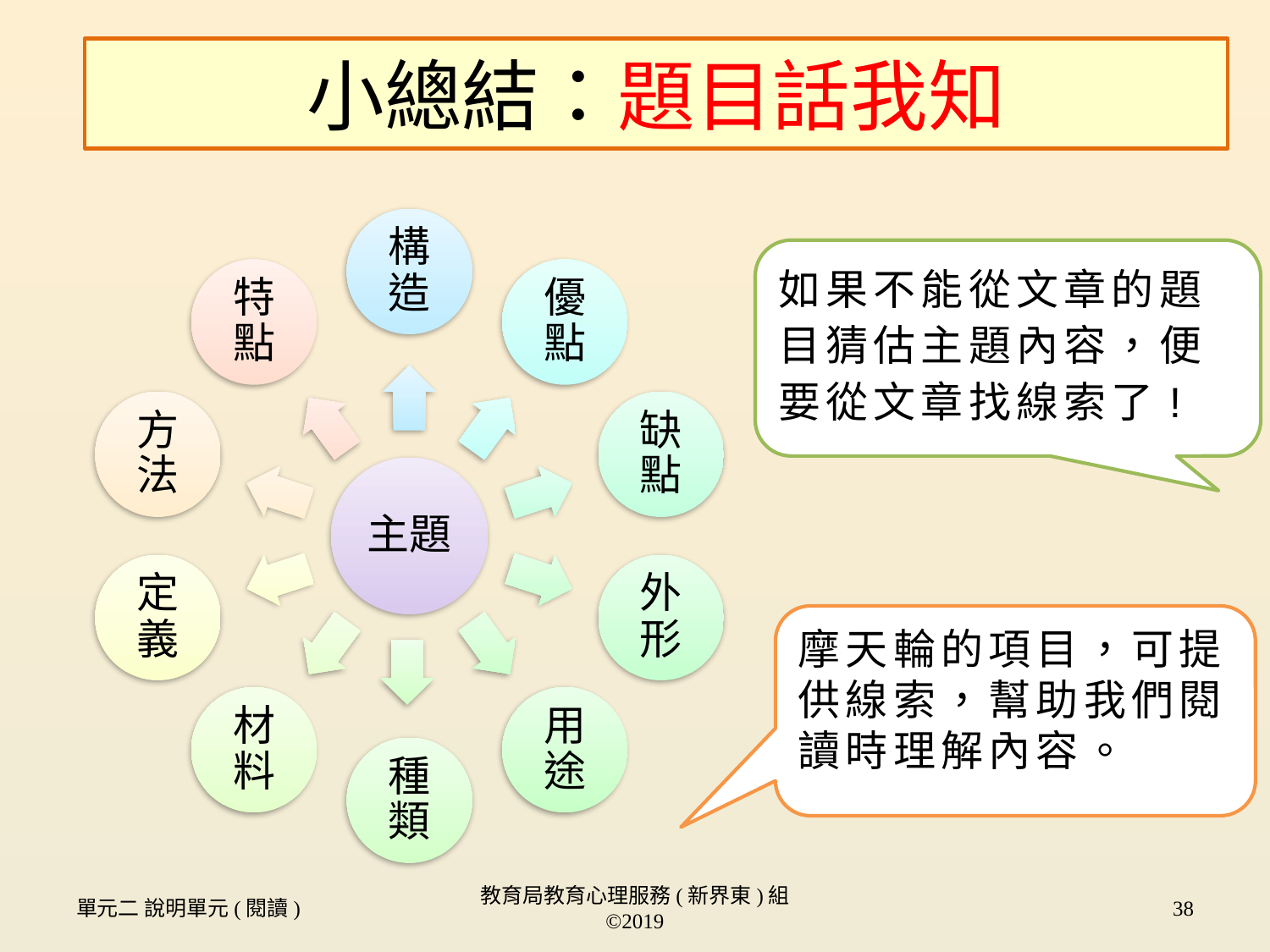

小總結：題目話我知

主題

構造

優點

缺點

外形

用途

種類

材料

定義

方法

特點
如果不能從文章的題目猜估主題內容，便要從文章找線索了!
摩天輪的項目，可提供線索，幫助我們閱讀時理解內容。
單元二 說明單元(閱讀)
教育局教育心理服務(新界東)組 ©2019
38